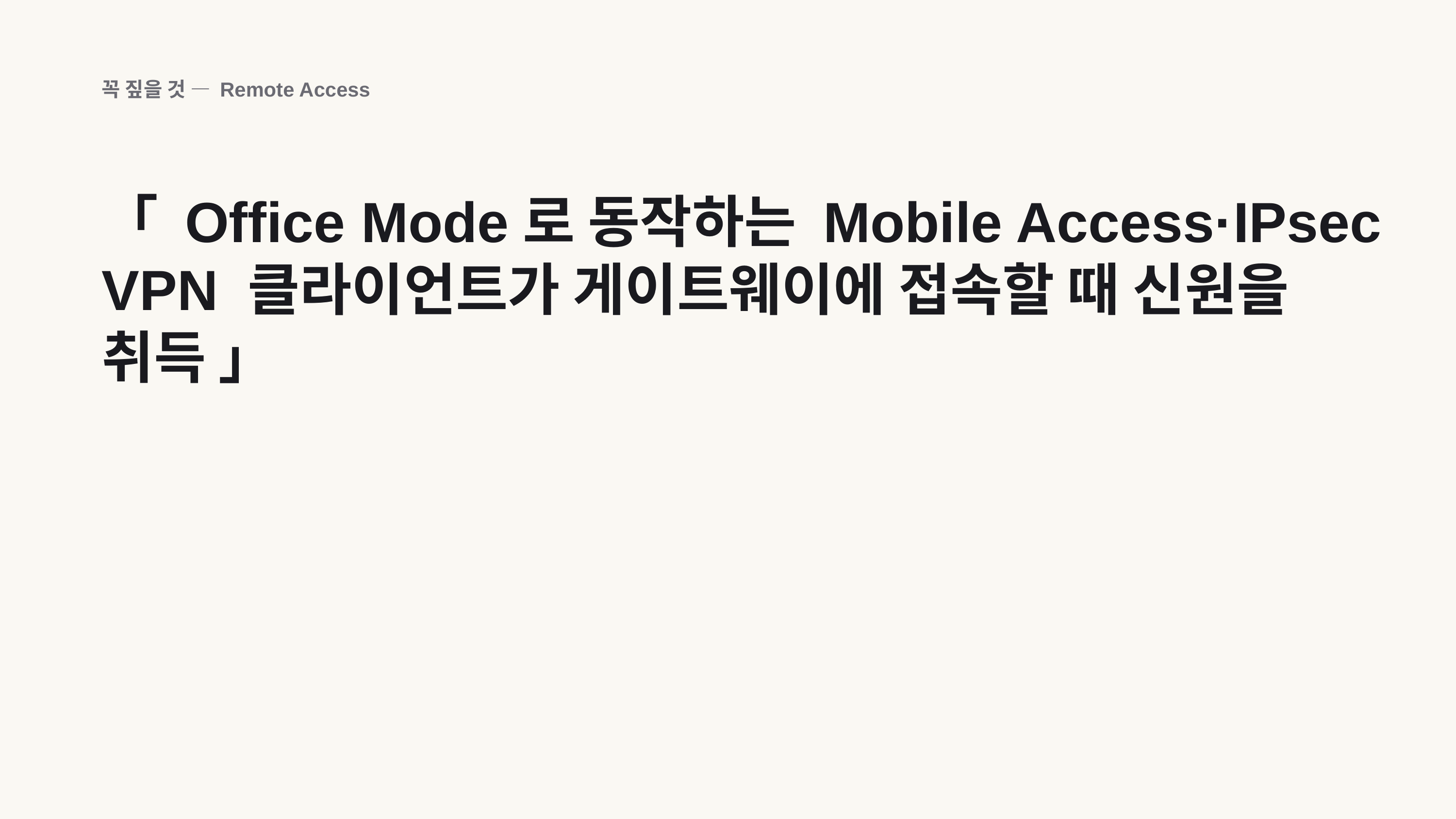

꼭 짚을 것 — Remote Access
「 Office Mode로 동작하는 Mobile Access·IPsec VPN 클라이언트가 게이트웨이에 접속할 때 신원을 취득 」